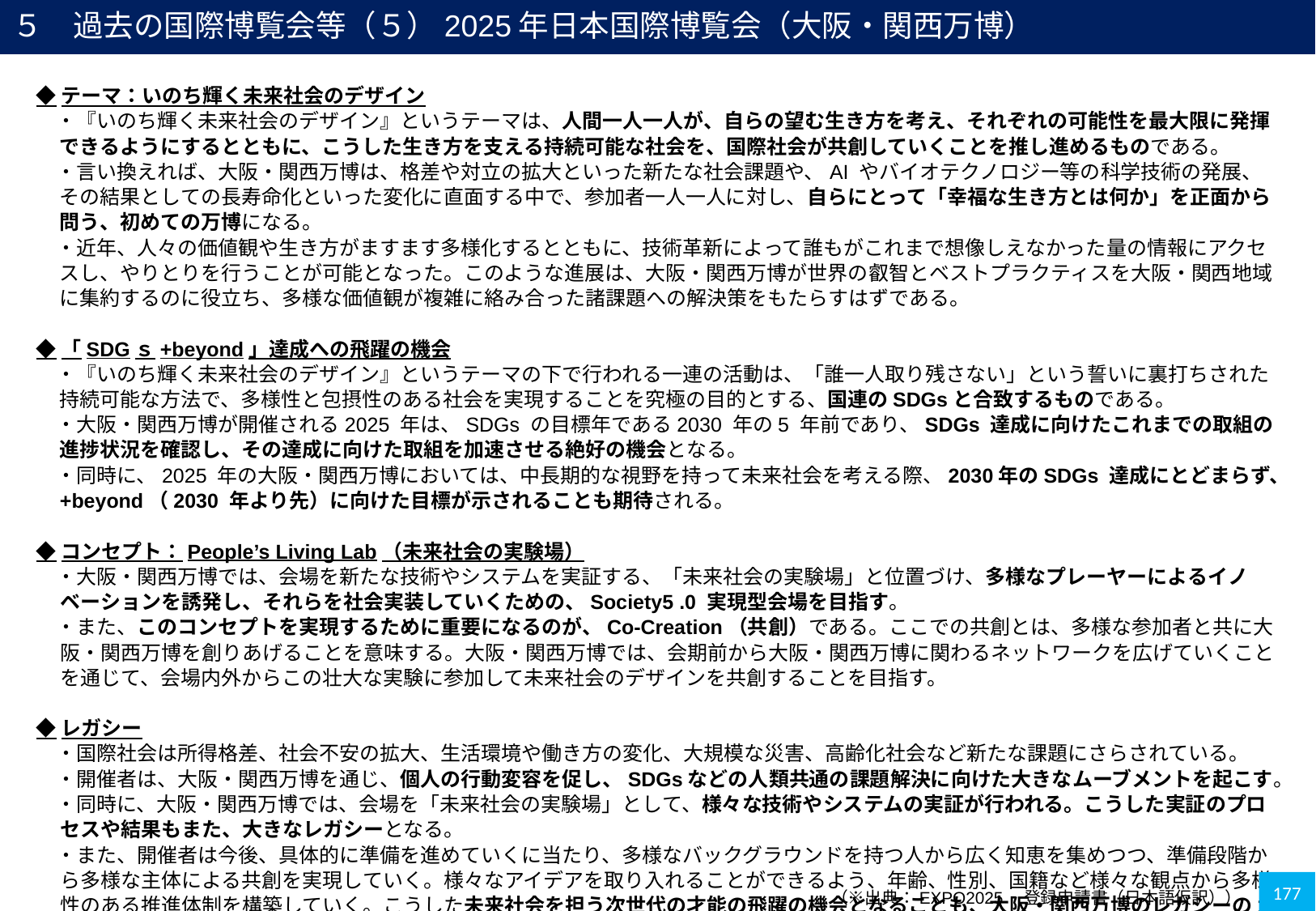

５　過去の国際博覧会等（５）2025年日本国際博覧会（大阪・関西万博）
◆テーマ：いのち輝く未来社会のデザイン
　・『いのち輝く未来社会のデザイン』というテーマは、人間一人一人が、自らの望む生き方を考え、それぞれの可能性を最大限に発揮できるようにするとともに、こうした生き方を支える持続可能な社会を、国際社会が共創していくことを推し進めるものである。
　・言い換えれば、大阪・関西万博は、格差や対立の拡大といった新たな社会課題や、AI やバイオテクノロジー等の科学技術の発展、その結果としての長寿命化といった変化に直面する中で、参加者一人一人に対し、自らにとって「幸福な生き方とは何か」を正面から問う、初めての万博になる。
　・近年、人々の価値観や生き方がますます多様化するとともに、技術革新によって誰もがこれまで想像しえなかった量の情報にアクセスし、やりとりを行うことが可能となった。このような進展は、大阪・関西万博が世界の叡智とベストプラクティスを大阪・関西地域に集約するのに役立ち、多様な価値観が複雑に絡み合った諸課題への解決策をもたらすはずである。

◆「SDGｓ+beyond」達成への飛躍の機会
　・『いのち輝く未来社会のデザイン』というテーマの下で行われる一連の活動は、「誰一人取り残さない」という誓いに裏打ちされた持続可能な方法で、多様性と包摂性のある社会を実現することを究極の目的とする、国連のSDGsと合致するものである。
　・大阪・関西万博が開催される2025 年は、SDGs の目標年である2030 年の5 年前であり、SDGs 達成に向けたこれまでの取組の進捗状況を確認し、その達成に向けた取組を加速させる絶好の機会となる。
　・同時に、2025 年の大阪・関西万博においては、中長期的な視野を持って未来社会を考える際、2030年のSDGs 達成にとどまらず、+beyond（2030 年より先）に向けた目標が示されることも期待される。

◆コンセプト：People’s Living Lab（未来社会の実験場）
　・大阪・関西万博では、会場を新たな技術やシステムを実証する、「未来社会の実験場」と位置づけ、多様なプレーヤーによるイノベーションを誘発し、それらを社会実装していくための、Society5 .0 実現型会場を目指す。
　・また、このコンセプトを実現するために重要になるのが、Co-Creation（共創）である。ここでの共創とは、多様な参加者と共に大阪・関西万博を創りあげることを意味する。大阪・関西万博では、会期前から大阪・関西万博に関わるネットワークを広げていくことを通じて、会場内外からこの壮大な実験に参加して未来社会のデザインを共創することを目指す。

◆レガシー
　・国際社会は所得格差、社会不安の拡大、生活環境や働き方の変化、大規模な災害、高齢化社会など新たな課題にさらされている。
　・開催者は、大阪・関西万博を通じ、個人の行動変容を促し、SDGsなどの人類共通の課題解決に向けた大きなムーブメントを起こす。
　・同時に、大阪・関西万博では、会場を「未来社会の実験場」として、様々な技術やシステムの実証が行われる。こうした実証のプロセスや結果もまた、大きなレガシーとなる。
　・また、開催者は今後、具体的に準備を進めていくに当たり、多様なバックグラウンドを持つ人から広く知恵を集めつつ、準備段階から多様な主体による共創を実現していく。様々なアイデアを取り入れることができるよう、年齢、性別、国籍など様々な観点から多様性のある推進体制を構築していく。こうした未来社会を担う次世代の才能の飛躍の機会となることも、大阪・関西万博のレガシーの1 つである。
177
（※出典：EXPO2025　登録申請書（日本語仮訳））